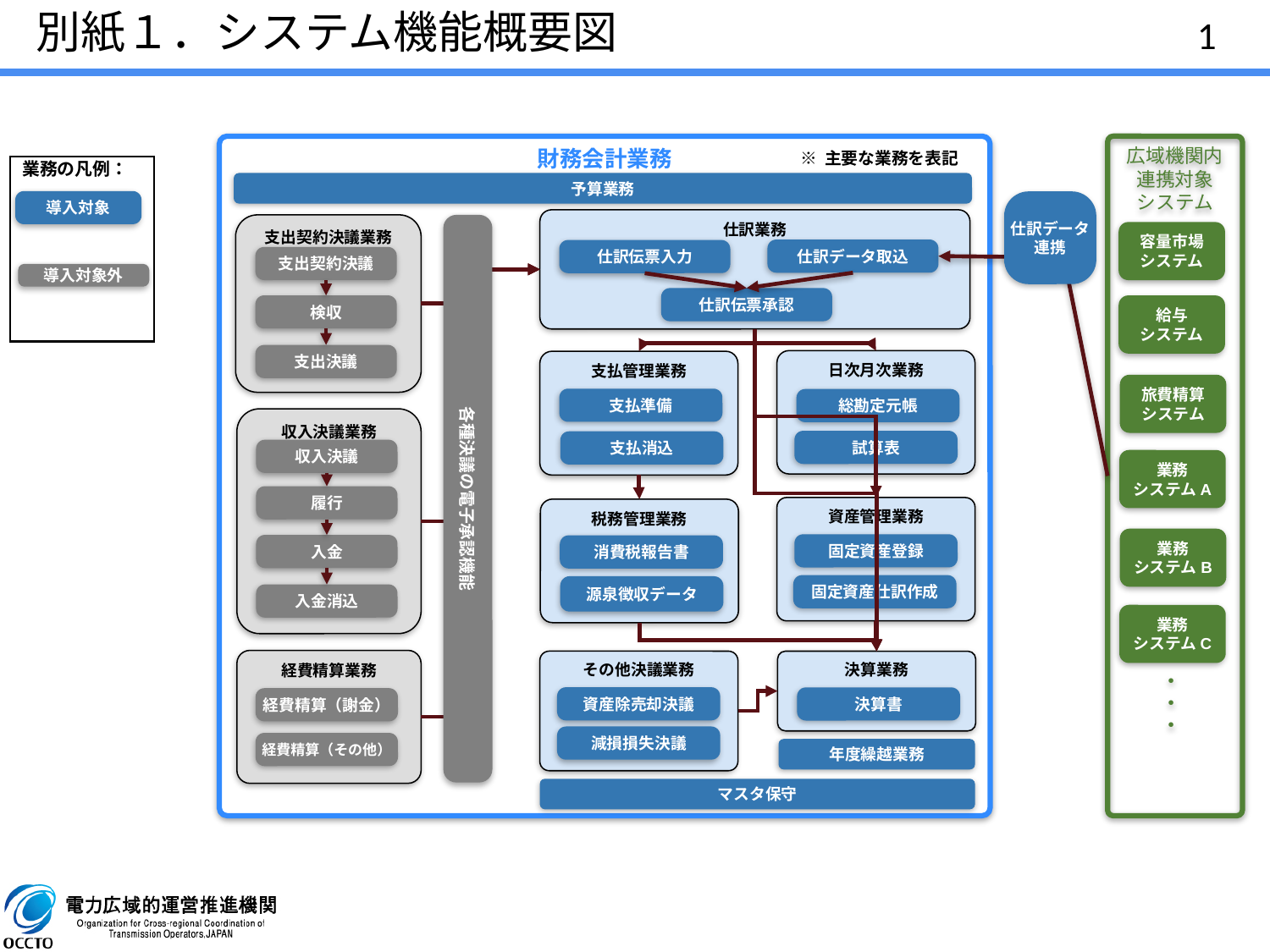

# 別紙１．システム機能概要図
財務会計業務
広域機関内
連携対象
システム
※ 主要な業務を表記
業務の凡例：
導入対象
導入対象外
予算業務
仕訳データ
連携
仕訳業務
仕訳データ取込
仕訳伝票入力
仕訳伝票承認
支出契約決議業務
支出契約決議
検収
支出決議
各種決議の電子承認機能
容量市場
システム
給与
システム
日次月次業務
総勘定元帳
試算表
支払管理業務
支払準備
支払消込
旅費精算
システム
収入決議業務
収入決議
履行
入金
入金消込
業務
システムA
資産管理業務
固定資産登録
固定資産仕訳作成
税務管理業務
消費税報告書
源泉徴収データ
業務
システムB
業務
システムC
経費精算業務
経費精算（謝金）
経費精算（その他）
その他決議業務
資産除売却決議
減損損失決議
決算業務
決算書
・・・
年度繰越業務
マスタ保守